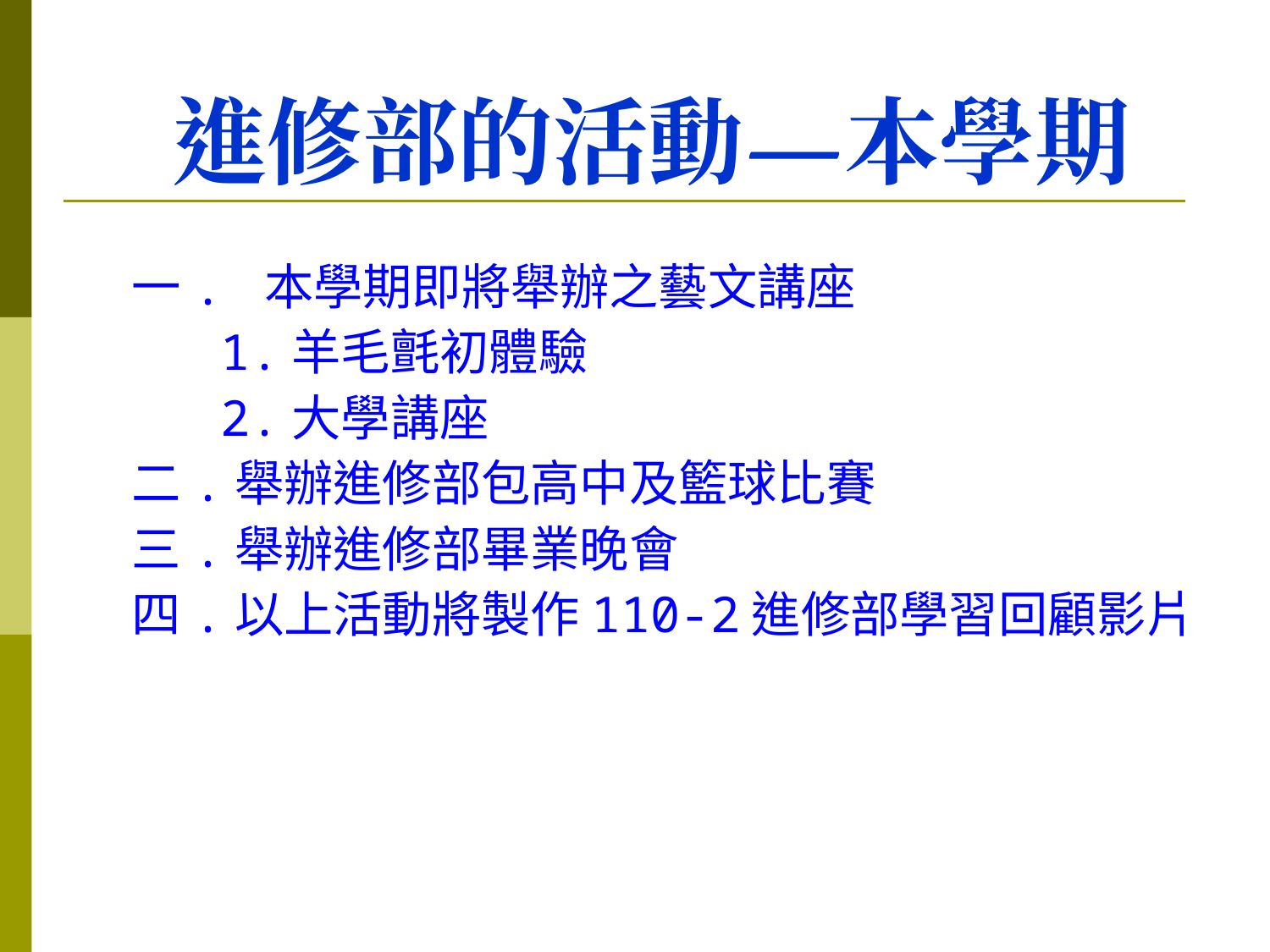

# 進修部的活動—本學期
一. 本學期即將舉辦之藝文講座
   1.羊毛氈初體驗
   2.大學講座
二.舉辦進修部包高中及籃球比賽
三.舉辦進修部畢業晚會
四.以上活動將製作110-2進修部學習回顧影片